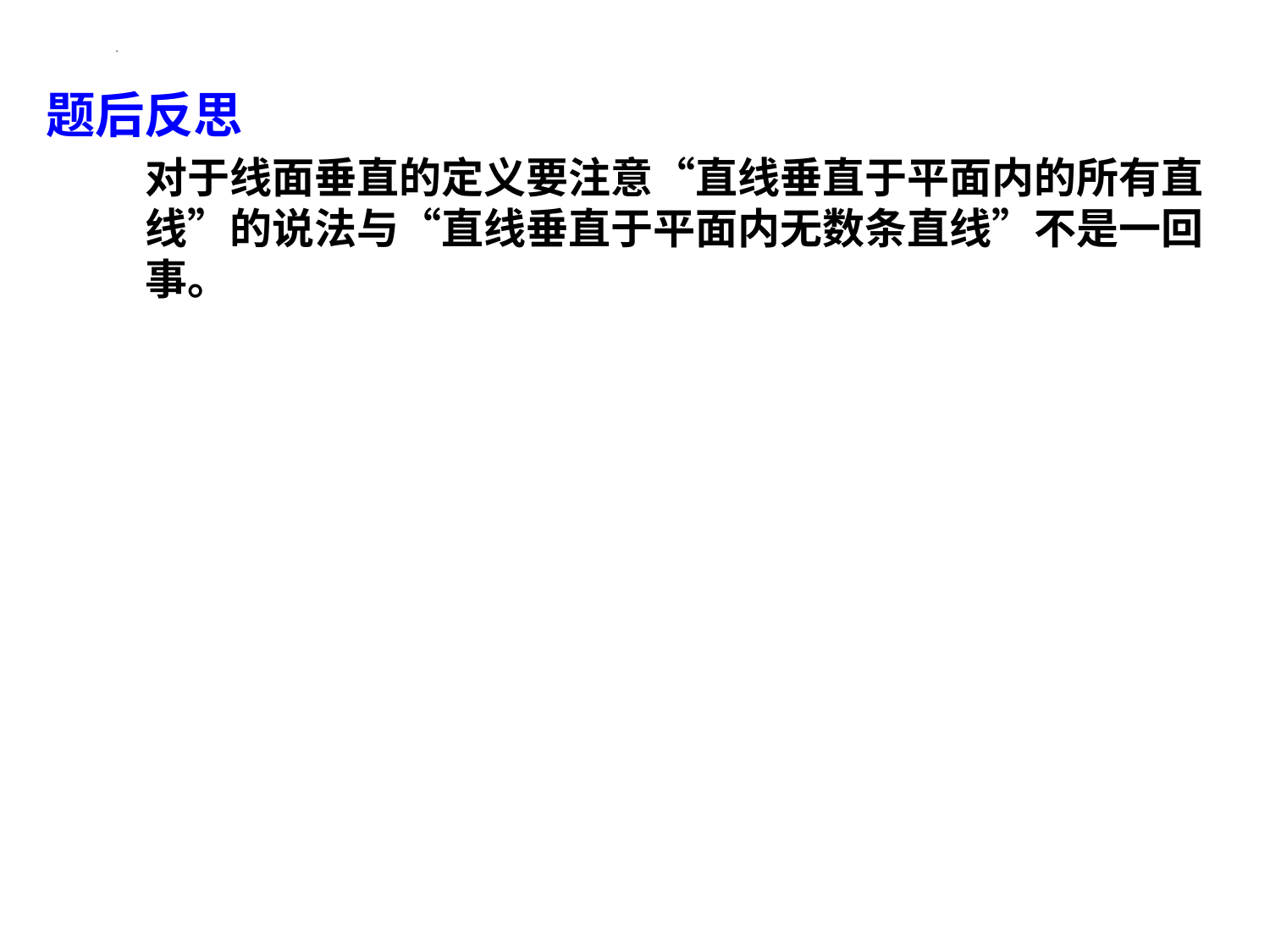

题后反思
对于线面垂直的定义要注意“直线垂直于平面内的所有直
线”的说法与“直线垂直于平面内无数条直线”不是一回
事。